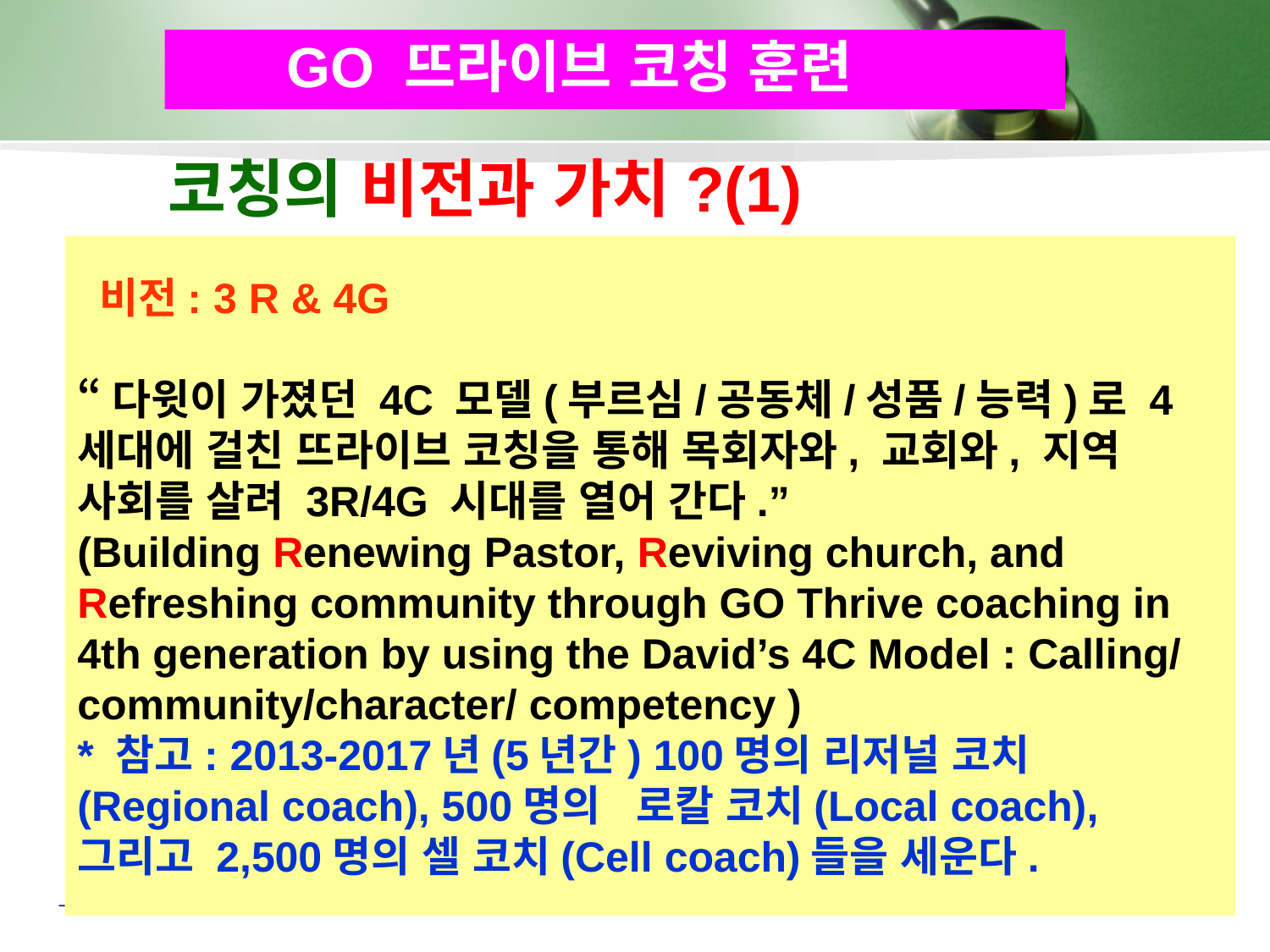

GO 뜨라이브 코칭 훈련
# 코칭의 비전과 가치?(1)

 비전: 3 R & 4G

“다윗이 가졌던 4C 모델(부르심/공동체/성품/능력)로 4세대에 걸친 뜨라이브 코칭을 통해 목회자와, 교회와, 지역 사회를 살려 3R/4G 시대를 열어 간다.”
(Building Renewing Pastor, Reviving church, and Refreshing community through GO Thrive coaching in 4th generation by using the David’s 4C Model : Calling/community/character/ competency )
* 참고: 2013-2017년(5년간) 100명의 리저널 코치(Regional coach), 500명의   로칼 코치(Local coach), 그리고 2,500명의 셀 코치(Cell coach)들을 세운다.